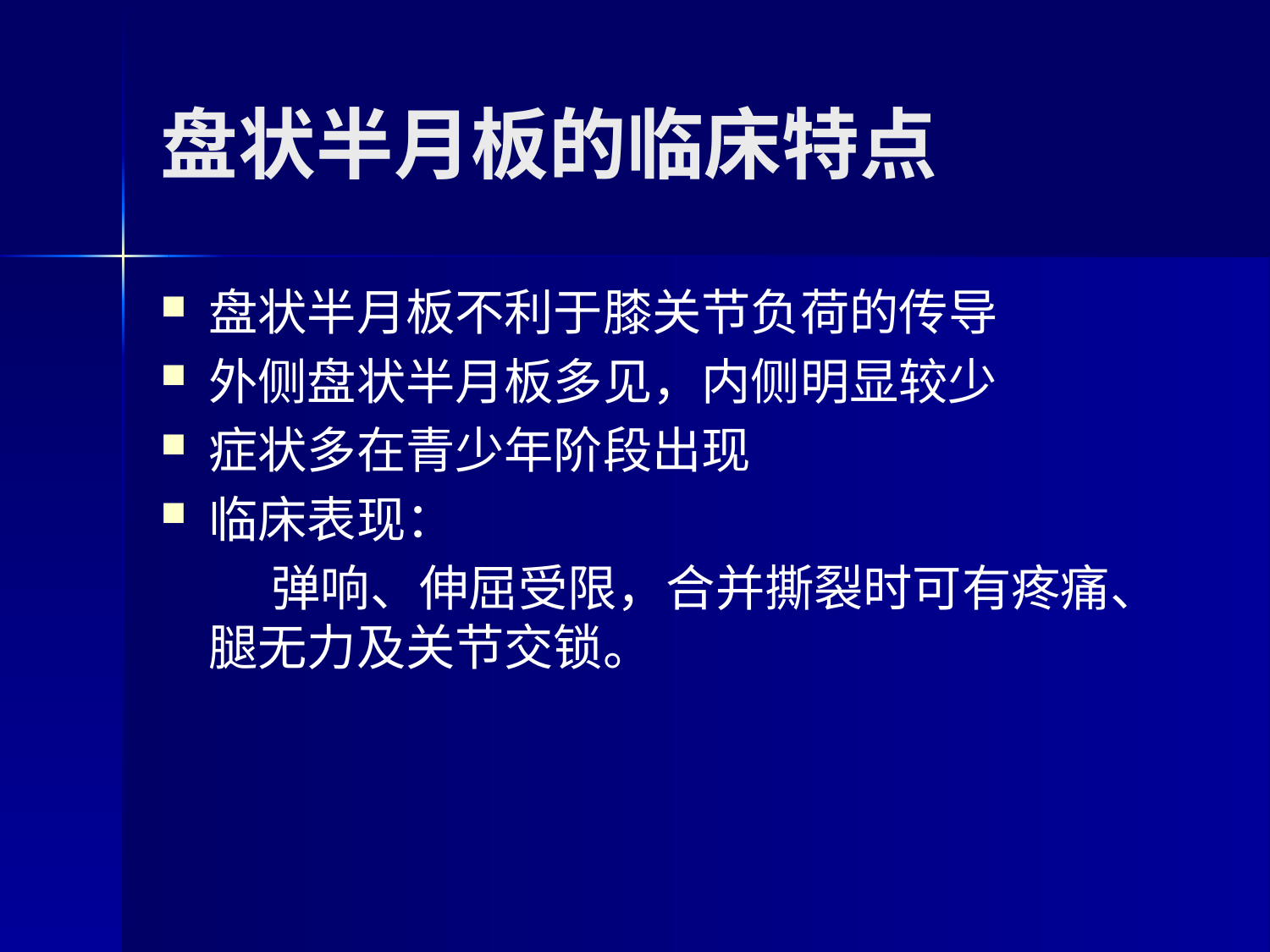

盘状半月板的临床特点
盘状半月板不利于膝关节负荷的传导
外侧盘状半月板多见，内侧明显较少
症状多在青少年阶段出现
临床表现：
         弹响、伸屈受限，合并撕裂时可有疼痛、腿无力及关节交锁。